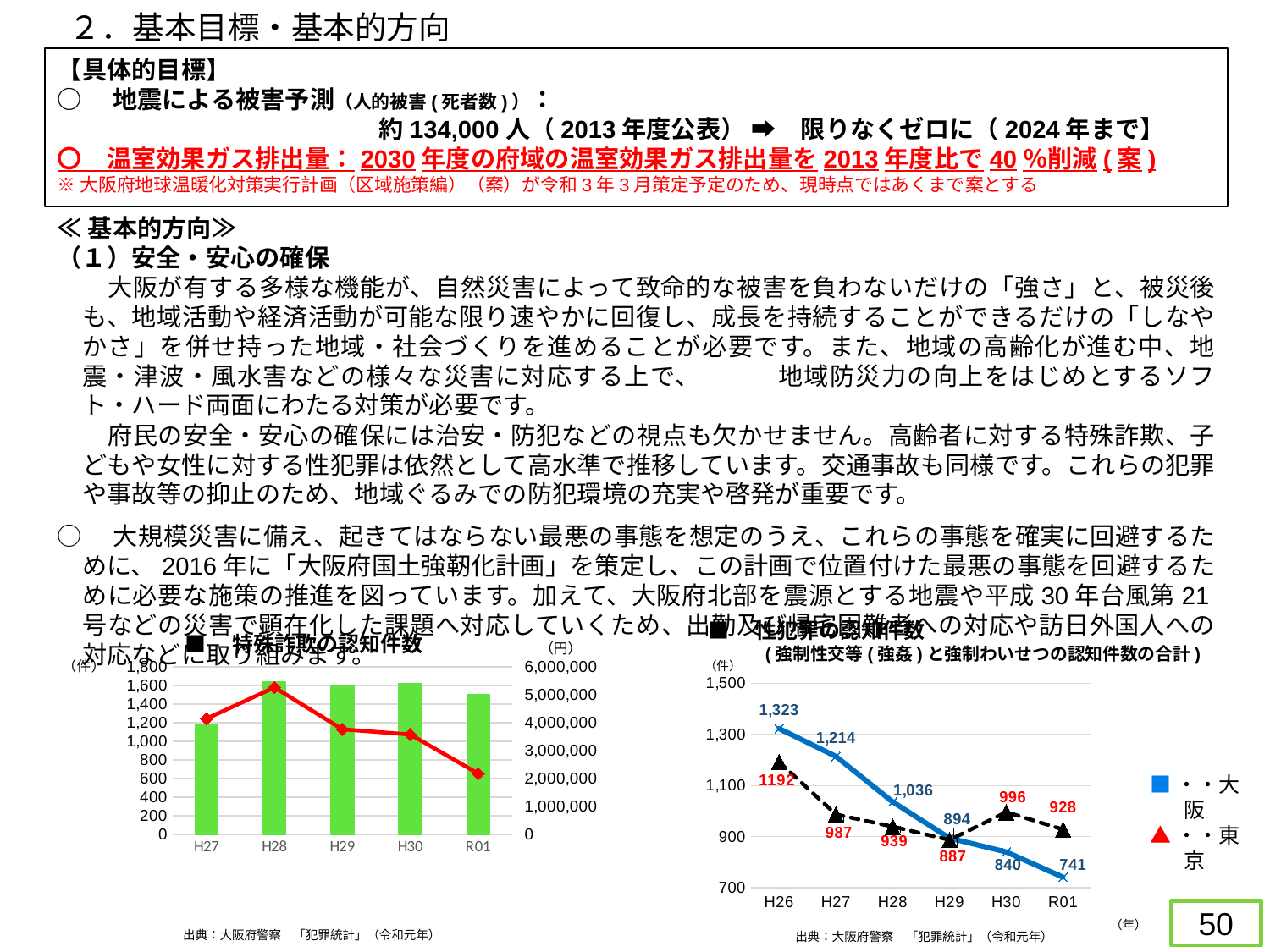

２．基本目標・基本的方向
【具体的目標】
○　地震による被害予測（人的被害(死者数)）：
　　　　　　　　　　　　　約134,000人（2013年度公表） ➡　限りなくゼロに（2024年まで】
〇　温室効果ガス排出量：2030年度の府域の温室効果ガス排出量を2013年度比で40％削減(案)
※大阪府地球温暖化対策実行計画（区域施策編）（案）が令和3年3月策定予定のため、現時点ではあくまで案とする

≪基本的方向≫
（１）安全・安心の確保
　　大阪が有する多様な機能が、自然災害によって致命的な被害を負わないだけの「強さ」と、被災後も、地域活動や経済活動が可能な限り速やかに回復し、成長を持続することができるだけの「しなやかさ」を併せ持った地域・社会づくりを進めることが必要です。また、地域の高齢化が進む中、地震・津波・風水害などの様々な災害に対応する上で、　　　地域防災力の向上をはじめとするソフト・ハード両面にわたる対策が必要です。
　　府民の安全・安心の確保には治安・防犯などの視点も欠かせません。高齢者に対する特殊詐欺、子どもや女性に対する性犯罪は依然として高水準で推移しています。交通事故も同様です。これらの犯罪や事故等の抑止のため、地域ぐるみでの防犯環境の充実や啓発が重要です。

○　大規模災害に備え、起きてはならない最悪の事態を想定のうえ、これらの事態を確実に回避するために、2016年に「大阪府国土強靭化計画」を策定し、この計画で位置付けた最悪の事態を回避するために必要な施策の推進を図っています。加えて、大阪府北部を震源とする地震や平成30年台風第21号などの災害で顕在化した課題へ対応していくため、出勤及び帰宅困難者への対応や訪日外国人への対応などに取り組みます。
■　性犯罪の認知件数
　　　(強制性交等(強姦)と強制わいせつの認知件数の合計)
■　特殊詐欺の認知件数
（円）

### Chart

| Category | 件数 | 被害額（千円） |
|---|---|---|
| H27 | 1170.0 | 4141687.0 |
| H28 | 1633.0 | 5258711.0 |
| H29 | 1596.0 | 3762001.0 |
| H30 | 1622.0 | 3575456.0 |
| R01 | 1505.0 | 2177571.0 |

### Chart

| Category | 大阪 | 東京 |
|---|---|---|
| H26 | 1323.0 | 1192.0 |
| H27 | 1214.0 | 987.0 |
| H28 | 1036.0 | 939.0 |
| H29 | 894.0 | 887.0 |
| H30 | 840.0 | 996.0 |
| R01 | 741.0 | 928.0 |
（件）
（年）
（件）
■・・大阪
▲・・東京
50
（年）
出典：大阪府警察　「犯罪統計」（令和元年）
出典：大阪府警察　「犯罪統計」（令和元年）